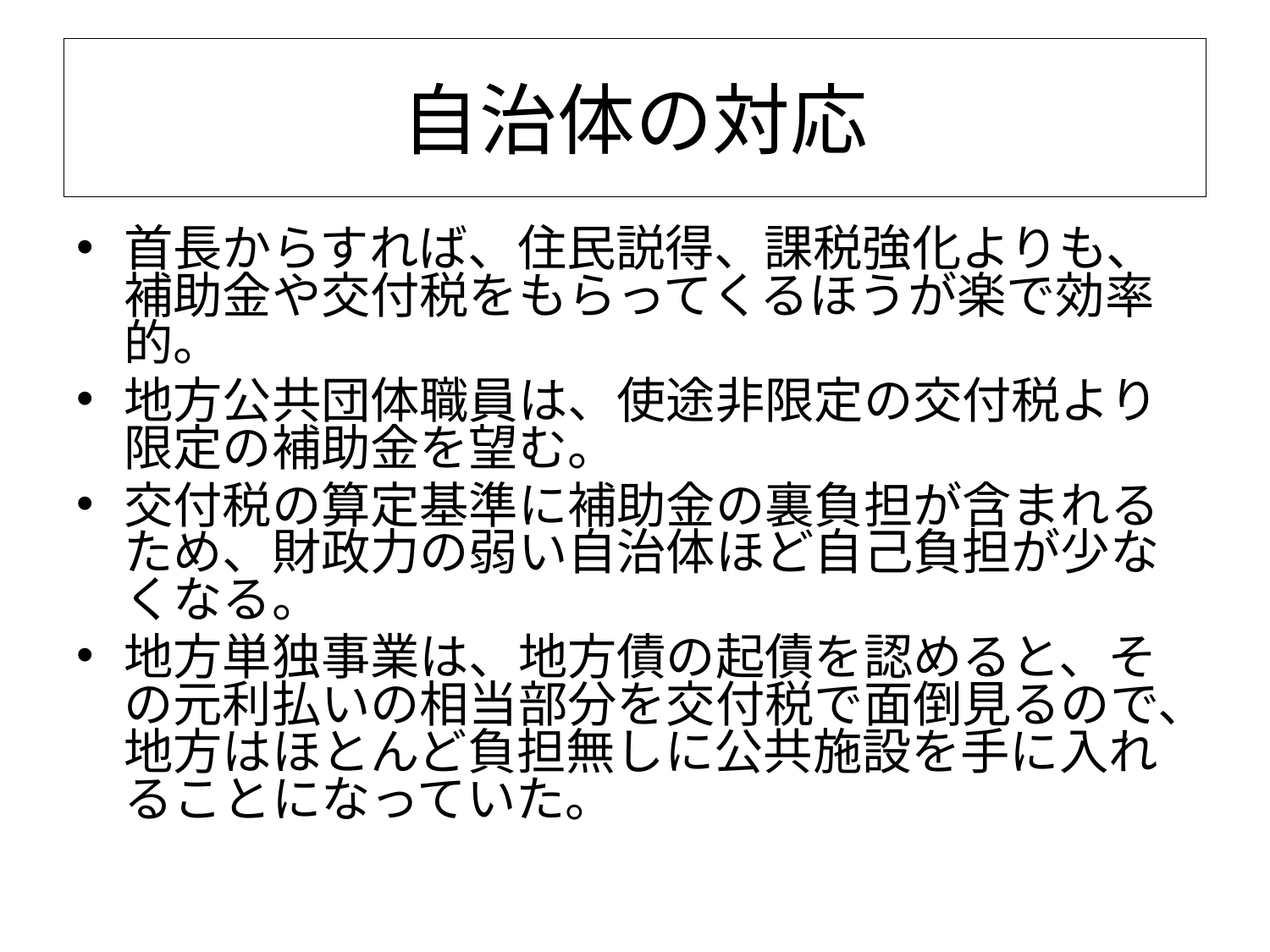

# 自治体の対応
首長からすれば、住民説得、課税強化よりも、補助金や交付税をもらってくるほうが楽で効率的。
地方公共団体職員は、使途非限定の交付税より限定の補助金を望む。
交付税の算定基準に補助金の裏負担が含まれるため、財政力の弱い自治体ほど自己負担が少なくなる。
地方単独事業は、地方債の起債を認めると、その元利払いの相当部分を交付税で面倒見るので、地方はほとんど負担無しに公共施設を手に入れることになっていた。